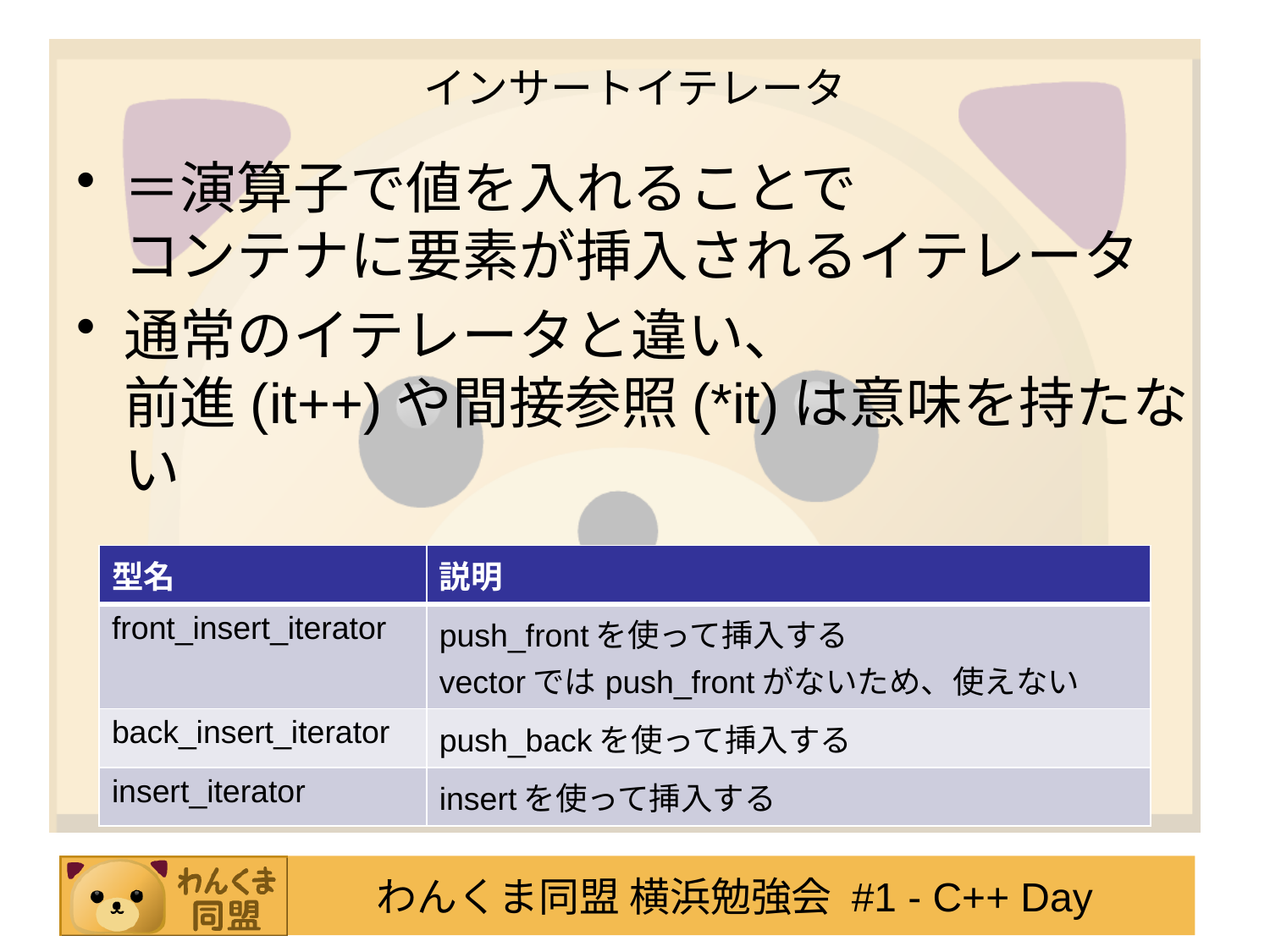

# インサートイテレータ
＝演算子で値を入れることで
コンテナに要素が挿入されるイテレータ
通常のイテレータと違い、
前進(it++)や間接参照(*it)は意味を持たない
| 型名 | 説明 |
| --- | --- |
| front\_insert\_iterator | push\_frontを使って挿入する vectorではpush\_frontがないため、使えない |
| back\_insert\_iterator | push\_backを使って挿入する |
| insert\_iterator | insertを使って挿入する |